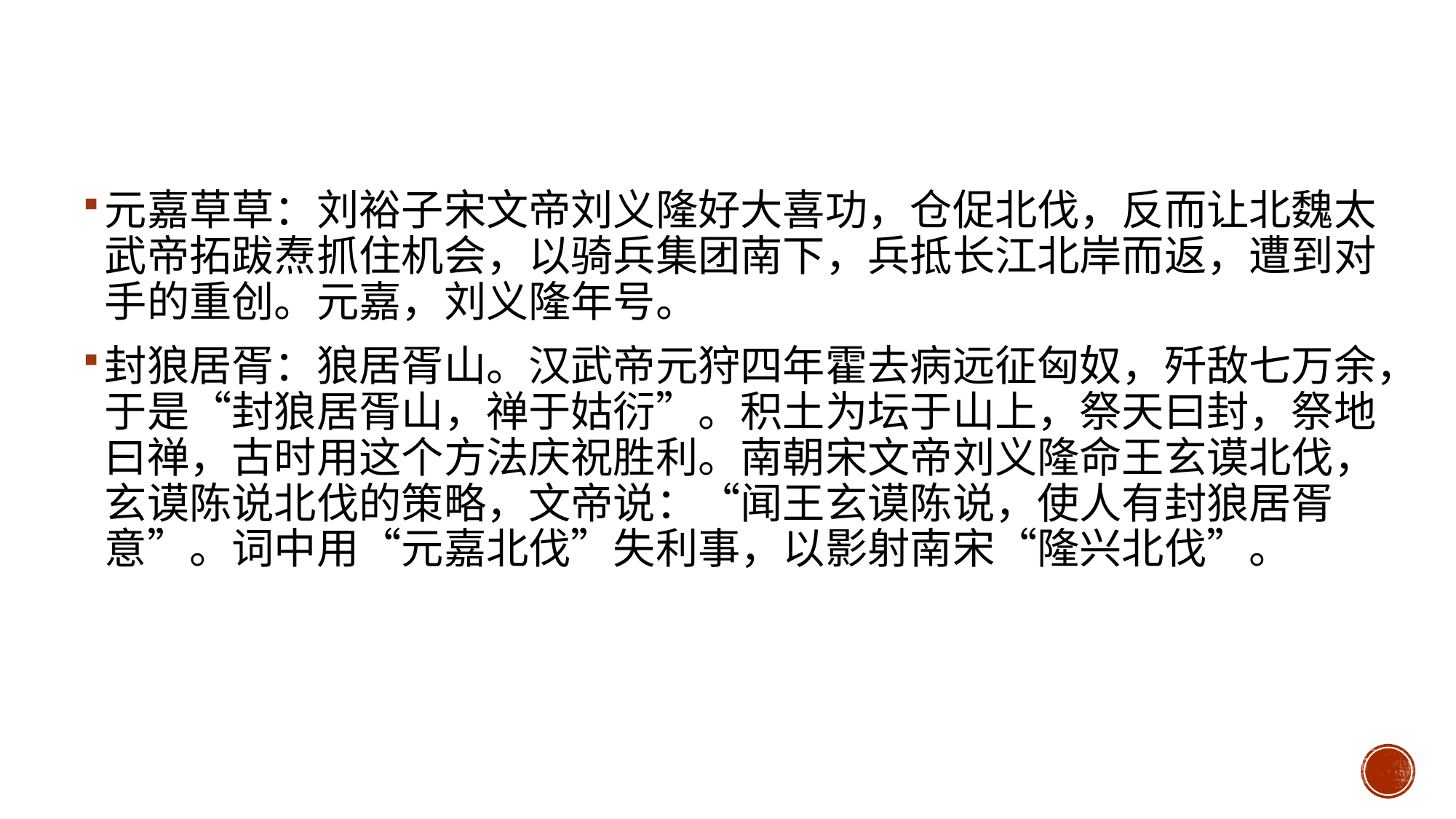

元嘉草草：刘裕子宋文帝刘义隆好大喜功，仓促北伐，反而让北魏太武帝拓跋焘抓住机会，以骑兵集团南下，兵抵长江北岸而返，遭到对手的重创。元嘉，刘义隆年号。
封狼居胥：狼居胥山。汉武帝元狩四年霍去病远征匈奴，歼敌七万余，于是“封狼居胥山，禅于姑衍”。积土为坛于山上，祭天曰封，祭地曰禅，古时用这个方法庆祝胜利。南朝宋文帝刘义隆命王玄谟北伐，玄谟陈说北伐的策略，文帝说：“闻王玄谟陈说，使人有封狼居胥意”。词中用“元嘉北伐”失利事，以影射南宋“隆兴北伐”。